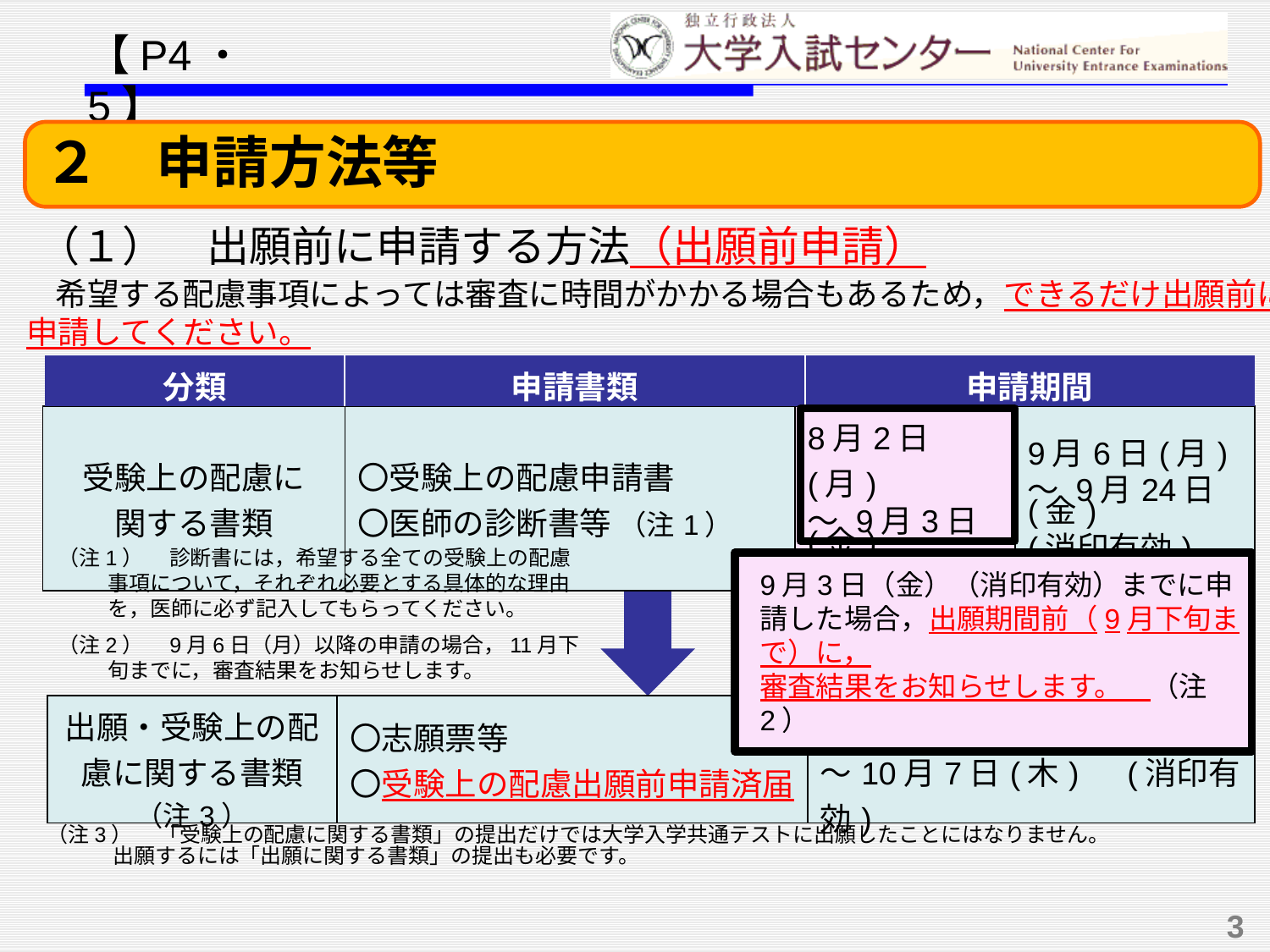

【P4・5】
２　申請方法等
（１）　出願前に申請する方法（出願前申請）

   希望する配慮事項によっては審査に時間がかかる場合もあるため，できるだけ出願前に
申請してください。
| 分類 | 申請書類 | 申請期間 |
| --- | --- | --- |
| 受験上の配慮に 関する書類 | 〇受験上の配慮申請書 〇医師の診断書等 （注1） | 8月2日(月) ～ 9月3日(金) (消印有効) | 9月6日(月) ～ 9月24日(金) (消印有効) |
| --- | --- | --- | --- |

（注1）　 診断書には，希望する全ての受験上の配慮事項について，それぞれ必要とする具体的な理由を，医師に必ず記入してもらってください。
（注2）　9月6日（月）以降の申請の場合，11月下旬までに，審査結果をお知らせします。
9月3日（金）（消印有効）までに申請した場合，出願期間前（9月下旬まで）に，
審査結果をお知らせします。　（注2）
| 出願・受験上の配慮に関する書類 （注3） | 〇志願票等 〇受験上の配慮出願前申請済届 | 9月27日(月) ～10月7日(木)　(消印有効) |
| --- | --- | --- |
（注3）　 「受験上の配慮に関する書類」の提出だけでは大学入学共通テストに出願したことにはなりません。
             出願するには「出願に関する書類」の提出も必要です。
3